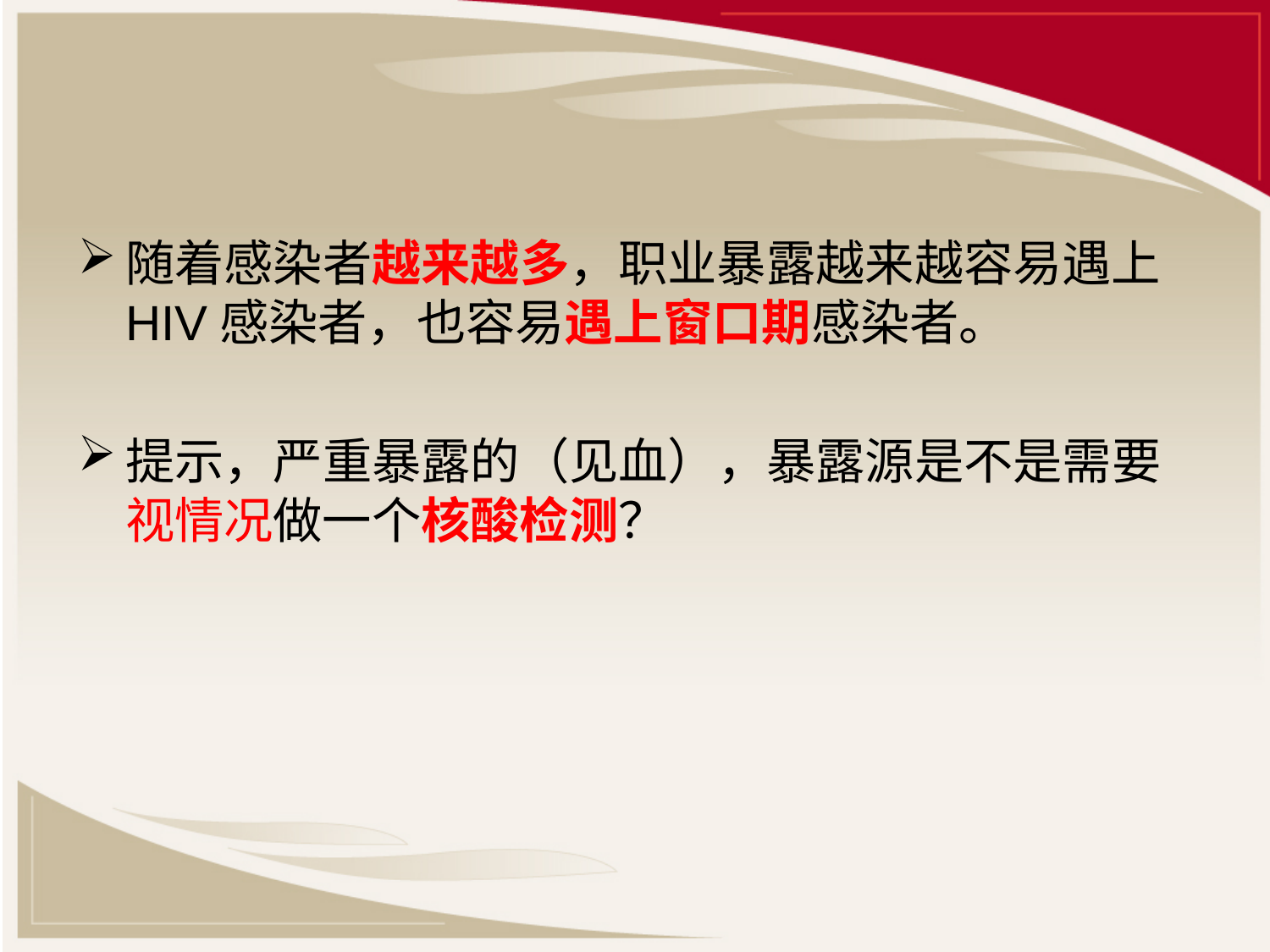

随着感染者越来越多，职业暴露越来越容易遇上HIV感染者，也容易遇上窗口期感染者。

提示，严重暴露的（见血），暴露源是不是需要视情况做一个核酸检测？